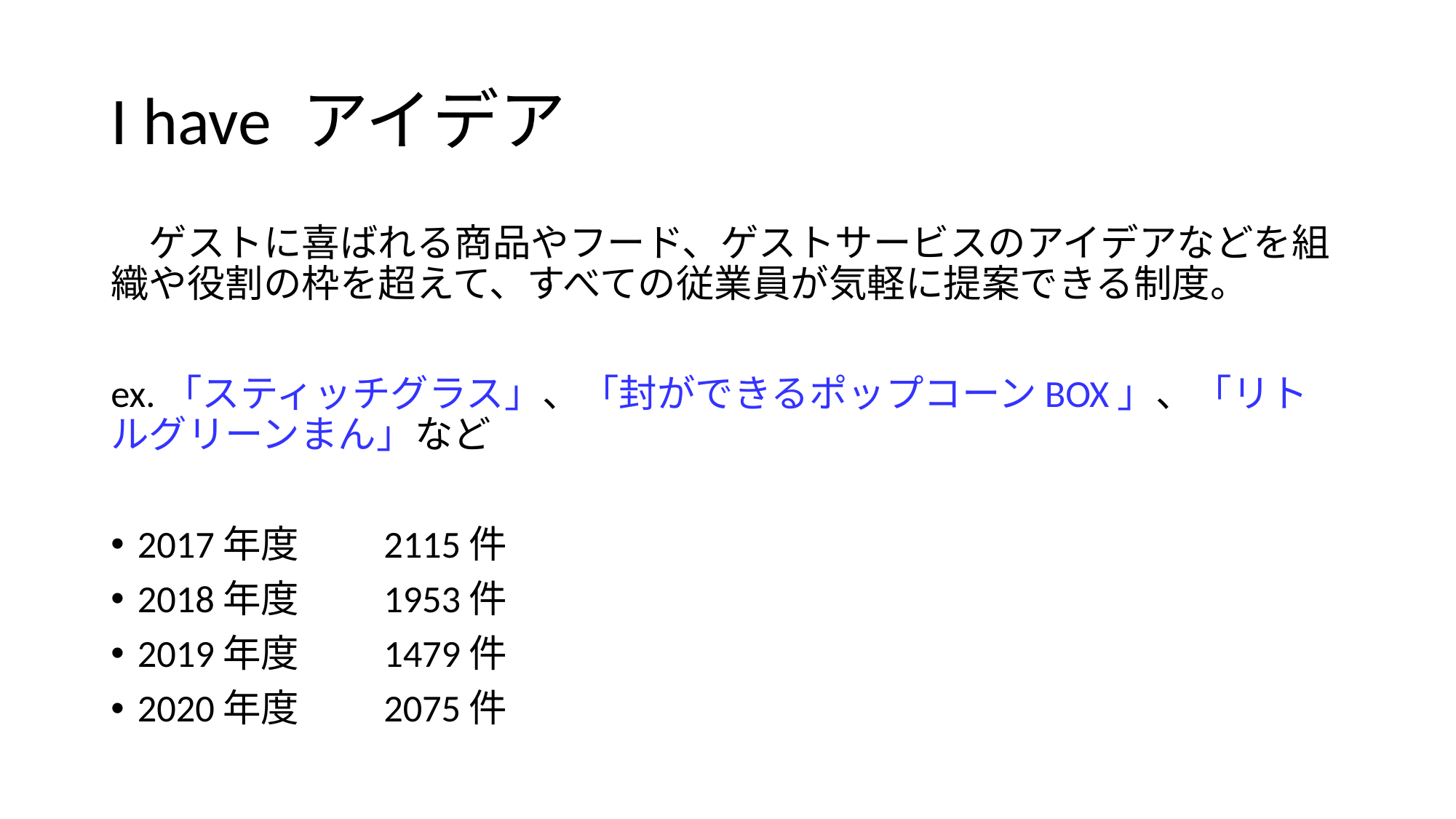

# I have アイデア
　ゲストに喜ばれる商品やフード、ゲストサービスのアイデアなどを組織や役割の枠を超えて、すべての従業員が気軽に提案できる制度。

ex.「スティッチグラス」、「封ができるポップコーンBOX」、「リトルグリーンまん」など

2017年度　　2115件
2018年度　　1953件
2019年度　　1479件
2020年度　　2075件